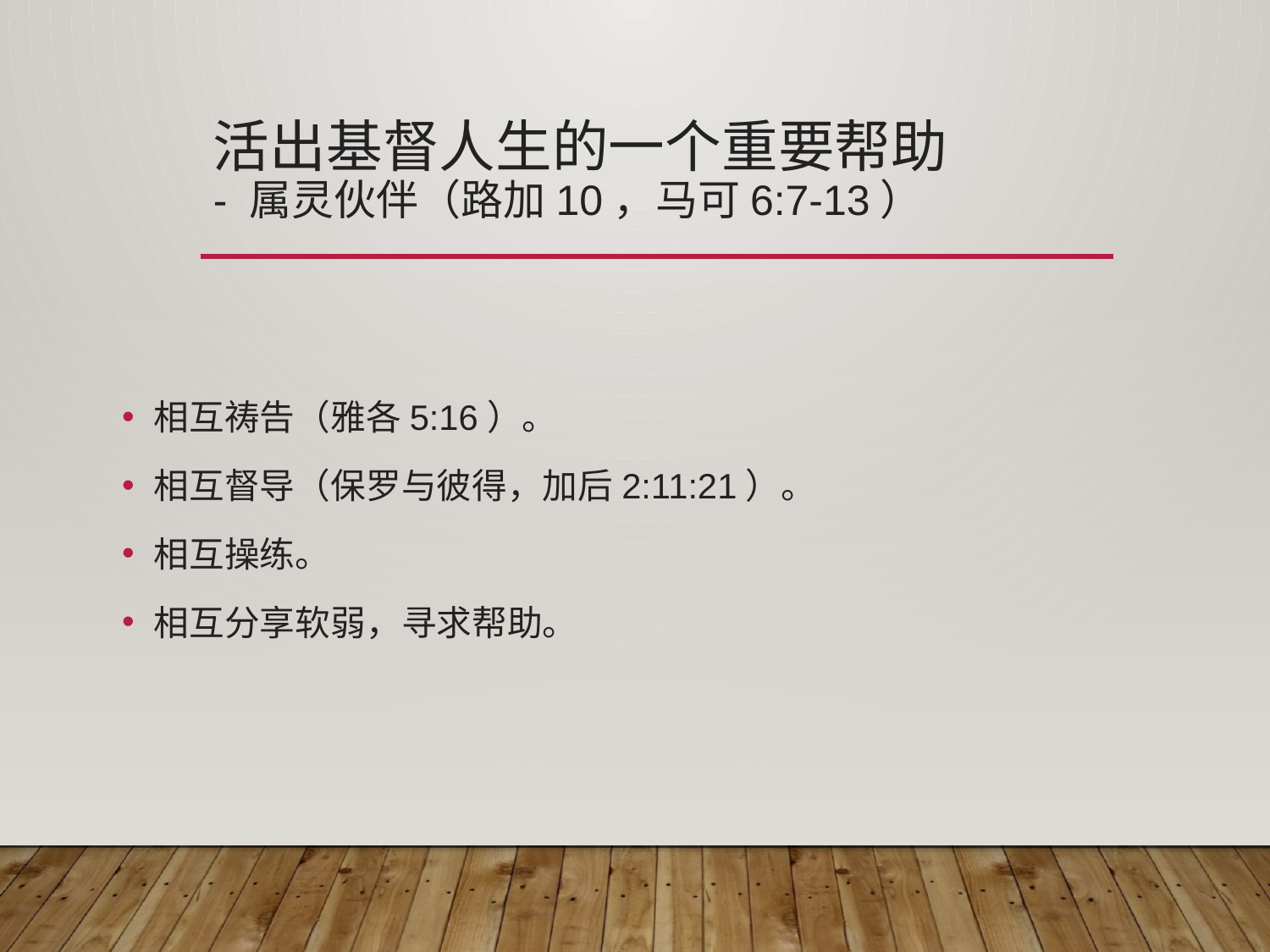

# 活出基督人生的一个重要帮助 - 属灵伙伴（路加10，马可6:7-13）
相互祷告（雅各5:16）。
相互督导（保罗与彼得，加后2:11:21）。
相互操练。
相互分享软弱，寻求帮助。